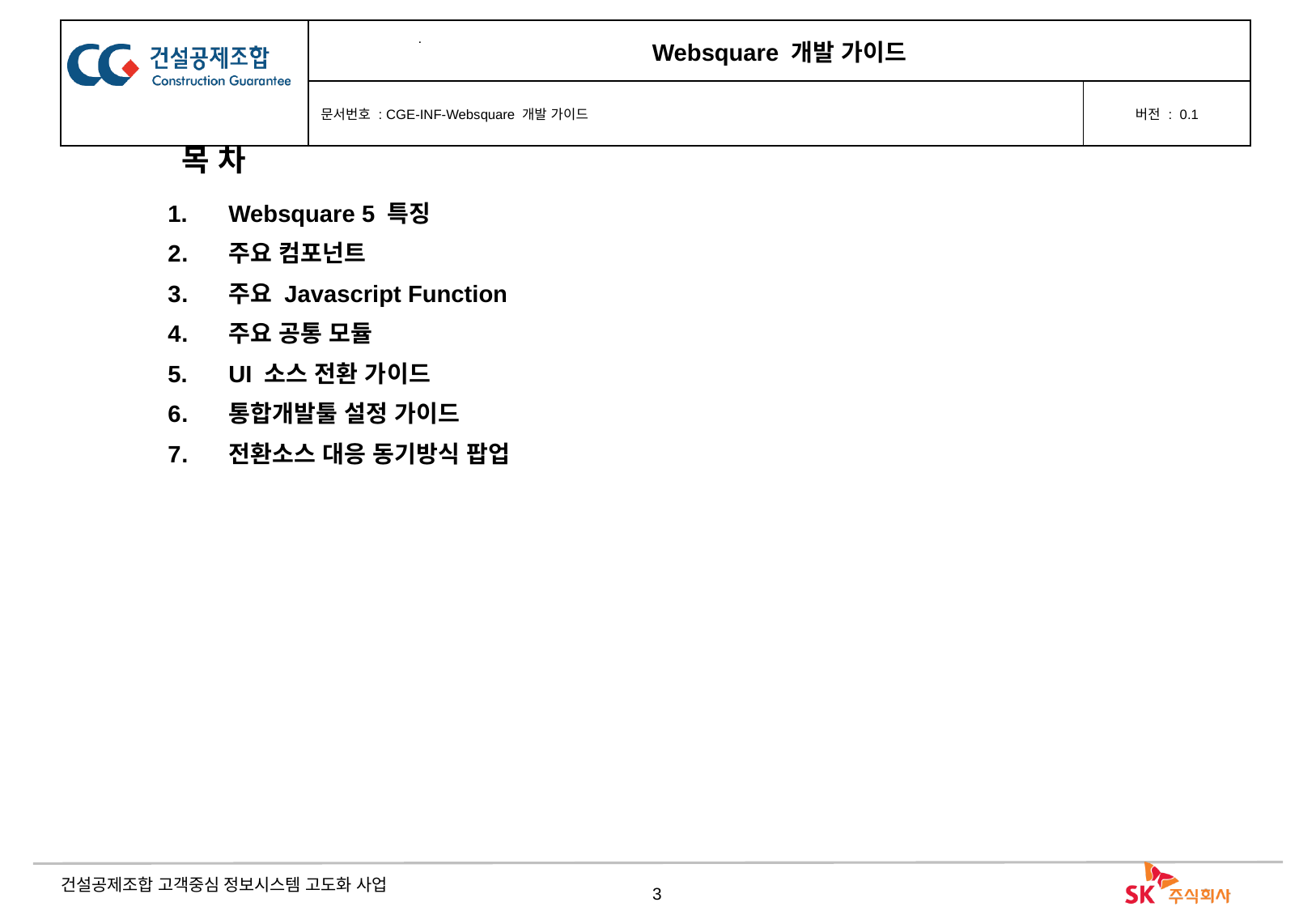

목 차
Websquare 5 특징
주요 컴포넌트
주요 Javascript Function
주요 공통 모듈
UI 소스 전환 가이드
통합개발툴 설정 가이드
전환소스 대응 동기방식 팝업